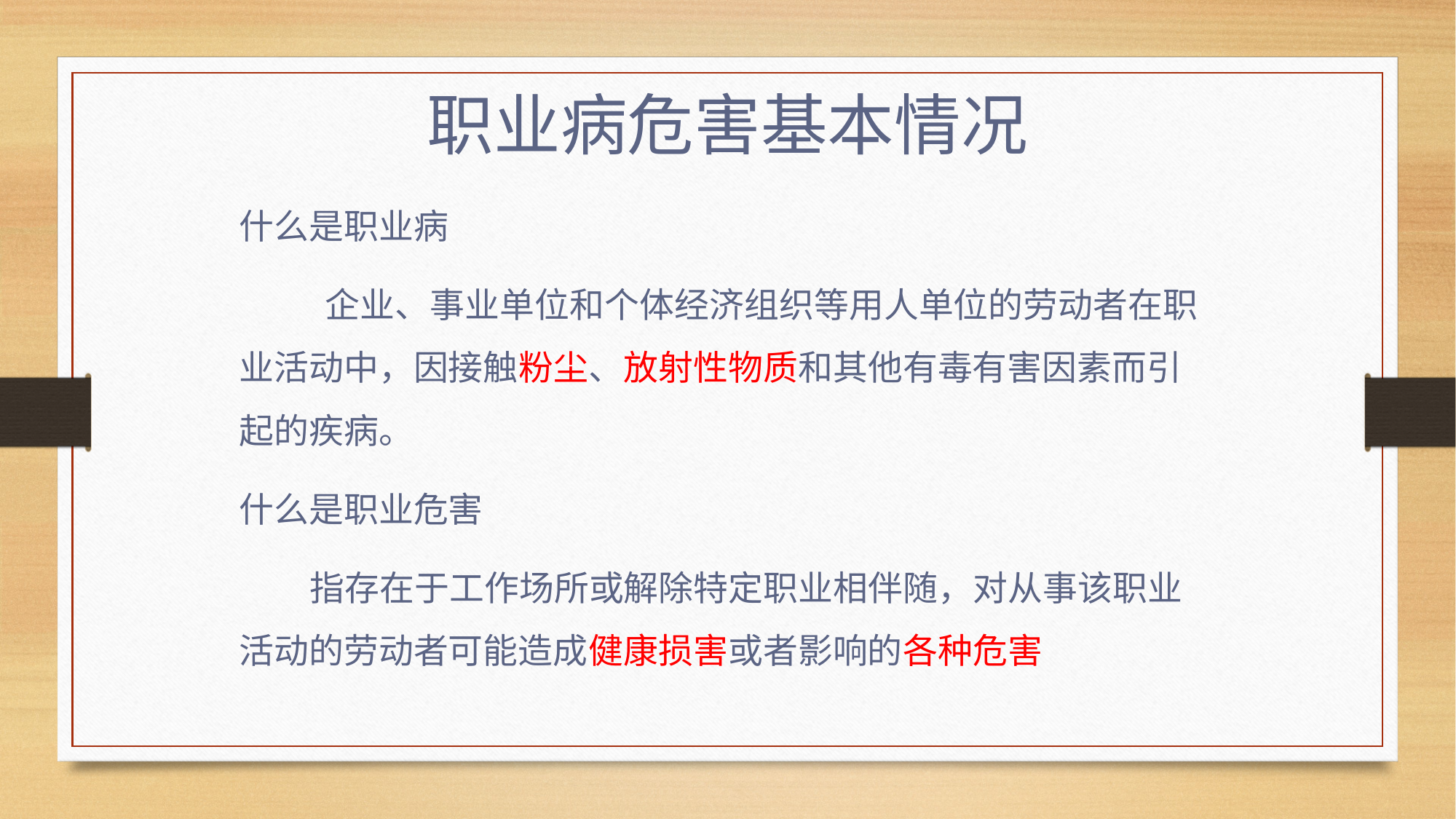

职业病危害基本情况
什么是职业病
          企业、事业单位和个体经济组织等用人单位的劳动者在职业活动中，因接触粉尘、放射性物质和其他有毒有害因素而引起的疾病。
什么是职业危害
        指存在于工作场所或解除特定职业相伴随，对从事该职业活动的劳动者可能造成健康损害或者影响的各种危害